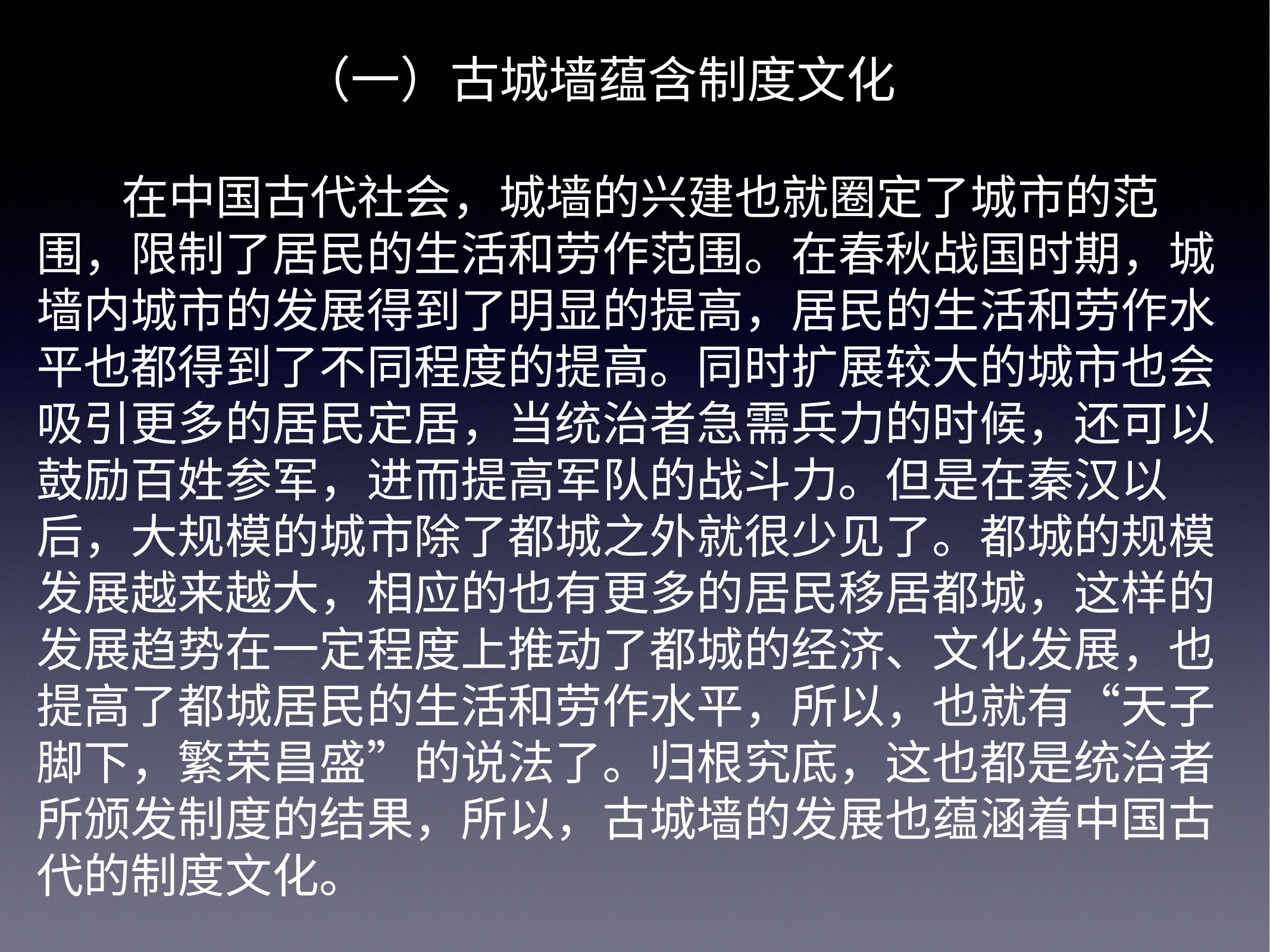

（一）古城墙蕴含制度文化

       在中国古代社会，城墙的兴建也就圈定了城市的范围，限制了居民的生活和劳作范围。在春秋战国时期，城墙内城市的发展得到了明显的提高，居民的生活和劳作水平也都得到了不同程度的提高。同时扩展较大的城市也会吸引更多的居民定居，当统治者急需兵力的时候，还可以鼓励百姓参军，进而提高军队的战斗力。但是在秦汉以后，大规模的城市除了都城之外就很少见了。都城的规模发展越来越大，相应的也有更多的居民移居都城，这样的发展趋势在一定程度上推动了都城的经济、文化发展，也提高了都城居民的生活和劳作水平，所以，也就有“天子脚下，繁荣昌盛”的说法了。归根究底，这也都是统治者所颁发制度的结果，所以，古城墙的发展也蕴涵着中国古代的制度文化。